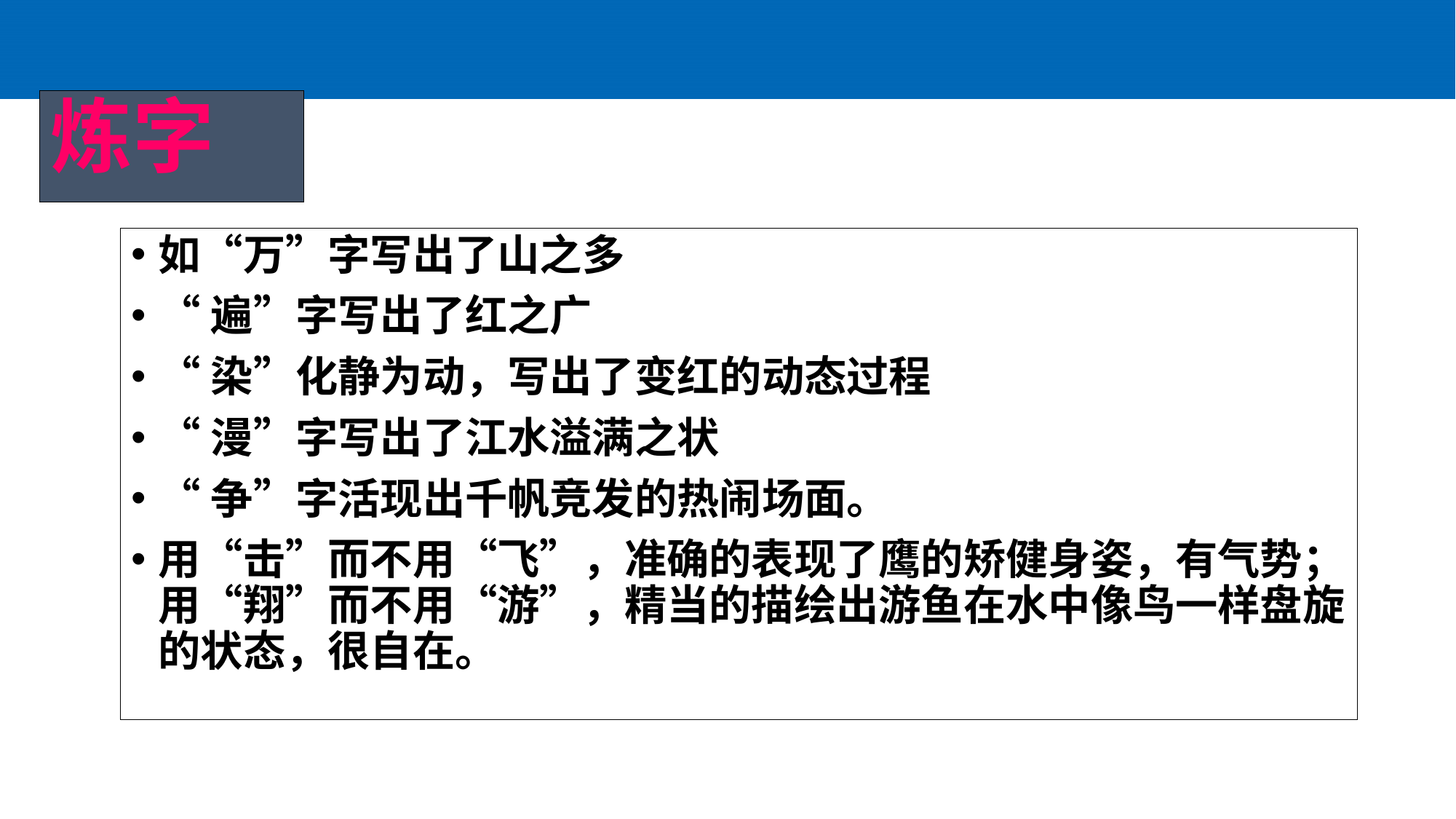

炼字
如“万”字写出了山之多
“遍”字写出了红之广
“染”化静为动，写出了变红的动态过程
“漫”字写出了江水溢满之状
“争”字活现出千帆竞发的热闹场面。
用“击”而不用“飞”，准确的表现了鹰的矫健身姿，有气势；用“翔”而不用“游”，精当的描绘出游鱼在水中像鸟一样盘旋的状态，很自在。